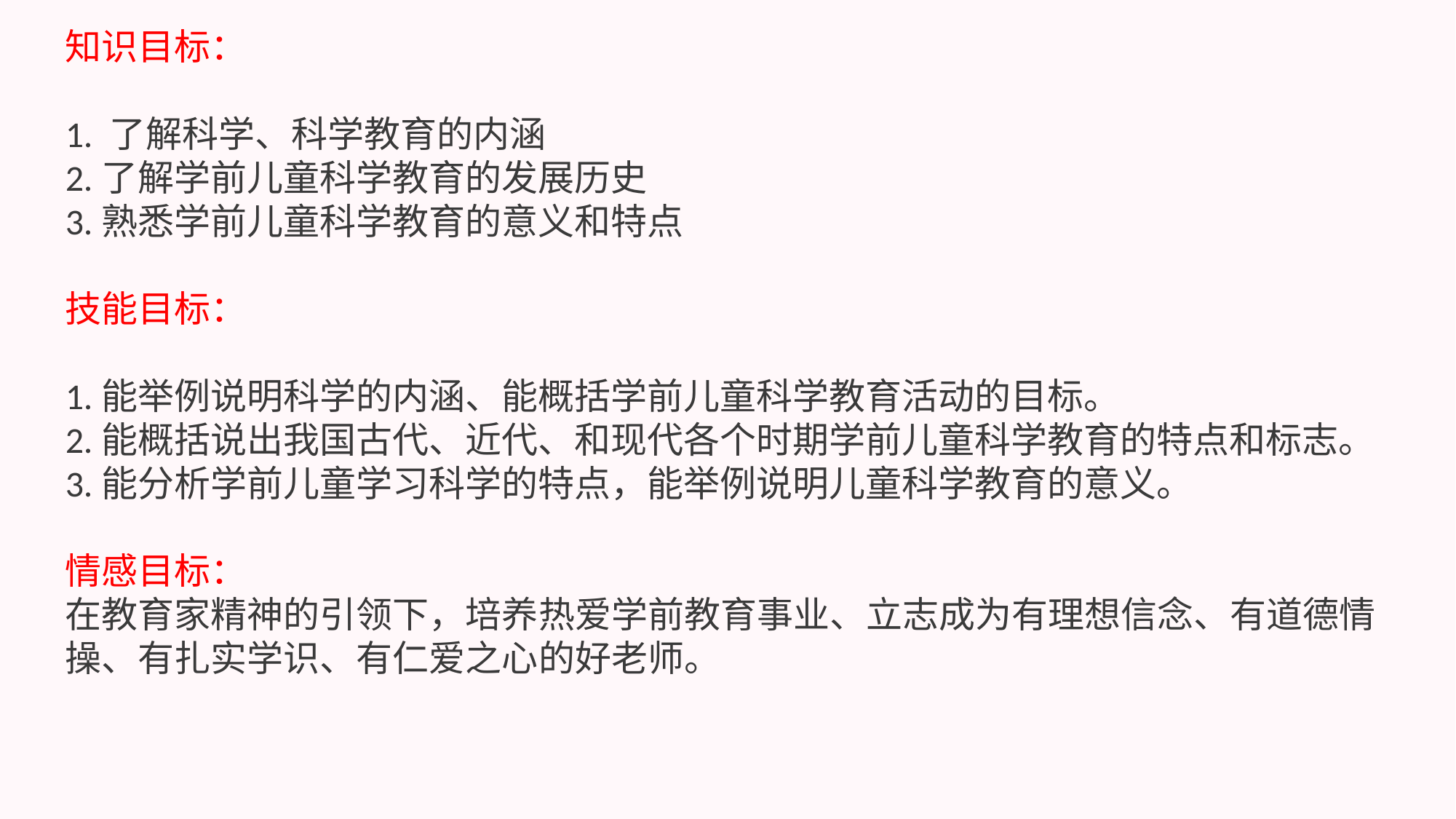

知识目标：

1. 了解科学、科学教育的内涵
2.了解学前儿童科学教育的发展历史
3.熟悉学前儿童科学教育的意义和特点

技能目标：

1.能举例说明科学的内涵、能概括学前儿童科学教育活动的目标。
2.能概括说出我国古代、近代、和现代各个时期学前儿童科学教育的特点和标志。
3.能分析学前儿童学习科学的特点，能举例说明儿童科学教育的意义。

情感目标：
在教育家精神的引领下，培养热爱学前教育事业、立志成为有理想信念、有道德情操、有扎实学识、有仁爱之心的好老师。